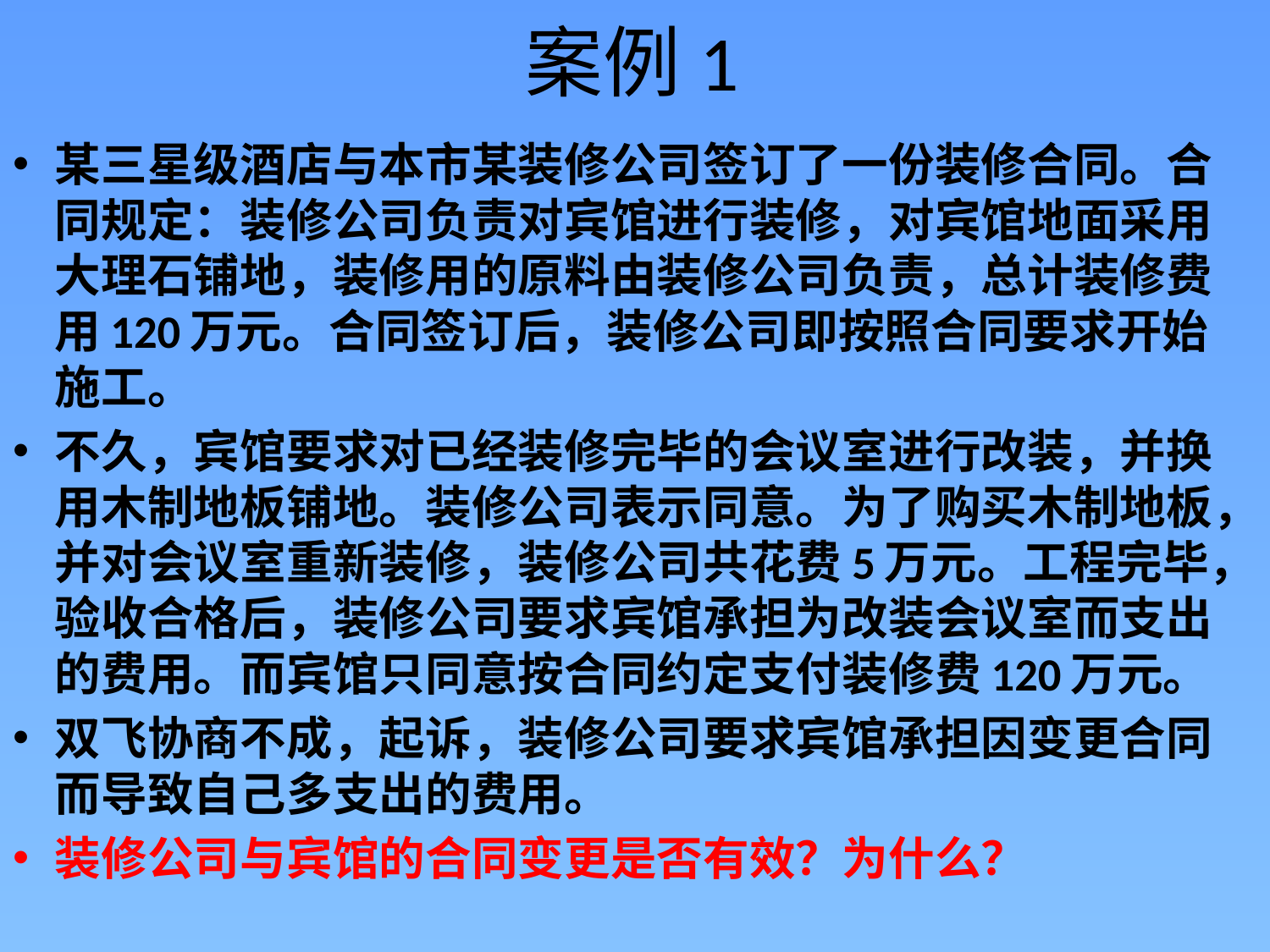

# 案例1
某三星级酒店与本市某装修公司签订了一份装修合同。合同规定：装修公司负责对宾馆进行装修，对宾馆地面采用大理石铺地，装修用的原料由装修公司负责，总计装修费用120万元。合同签订后，装修公司即按照合同要求开始施工。
不久，宾馆要求对已经装修完毕的会议室进行改装，并换用木制地板铺地。装修公司表示同意。为了购买木制地板，并对会议室重新装修，装修公司共花费5万元。工程完毕，验收合格后，装修公司要求宾馆承担为改装会议室而支出的费用。而宾馆只同意按合同约定支付装修费120万元。
双飞协商不成，起诉，装修公司要求宾馆承担因变更合同而导致自己多支出的费用。
装修公司与宾馆的合同变更是否有效？为什么？